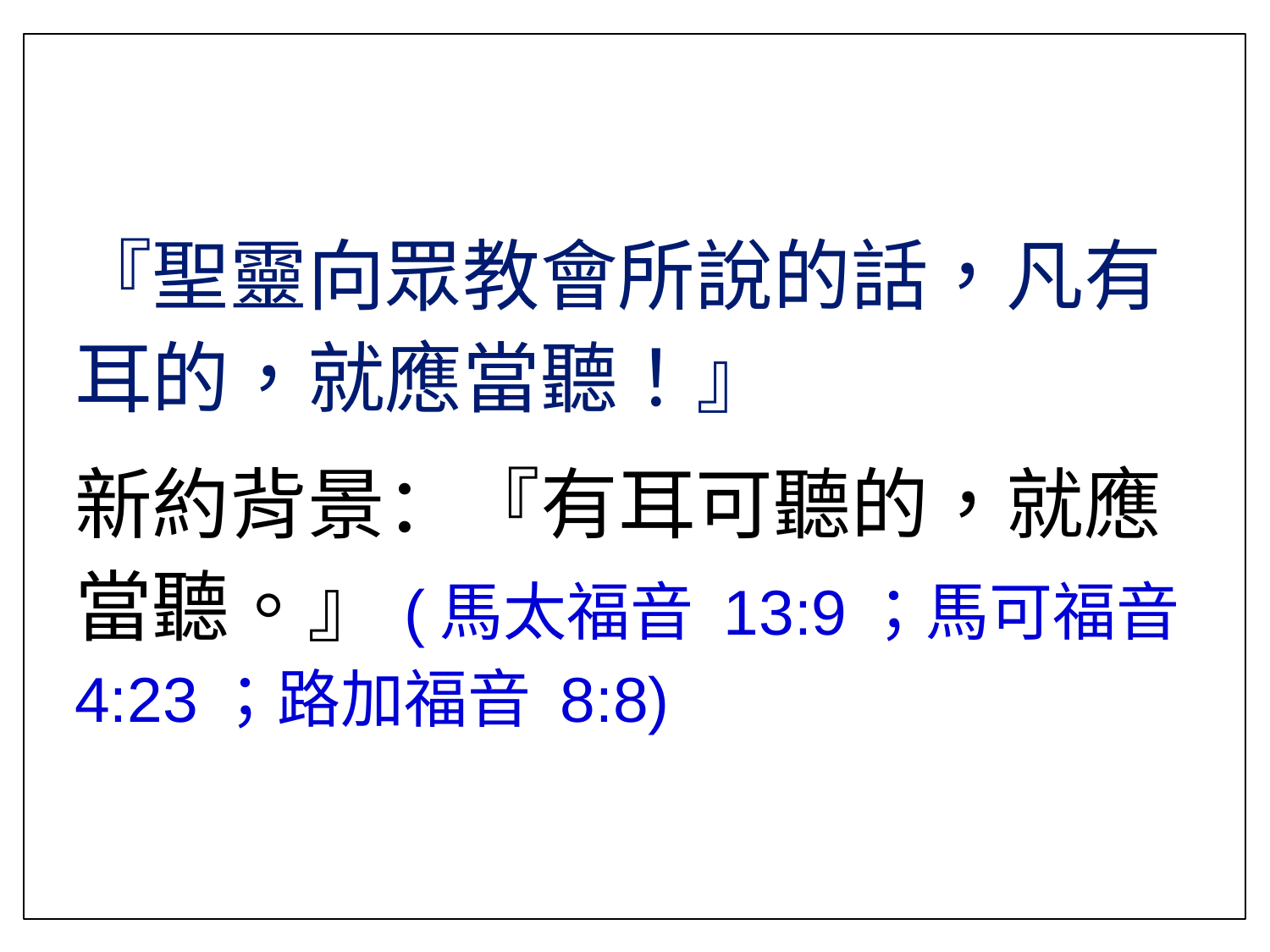

『聖靈向眾教會所說的話，凡有耳的，就應當聽！』
新約背景：『有耳可聽的，就應當聽。』(馬太福音 13:9；馬可福音4:23；路加福音 8:8)